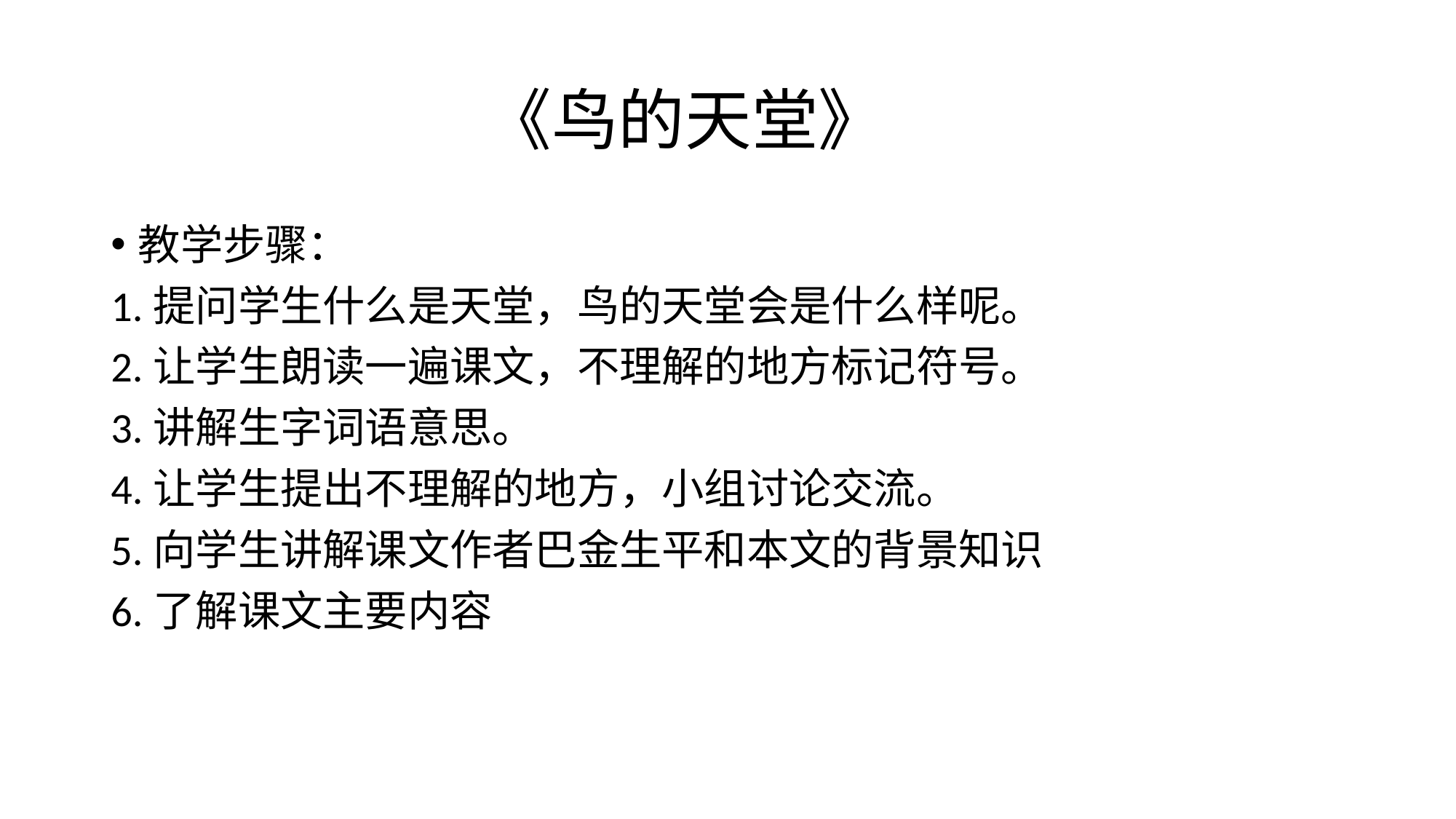

# 《鸟的天堂》
教学步骤：
1.提问学生什么是天堂，鸟的天堂会是什么样呢。
2.让学生朗读一遍课文，不理解的地方标记符号。
3.讲解生字词语意思。
4.让学生提出不理解的地方，小组讨论交流。
5.向学生讲解课文作者巴金生平和本文的背景知识
6.了解课文主要内容